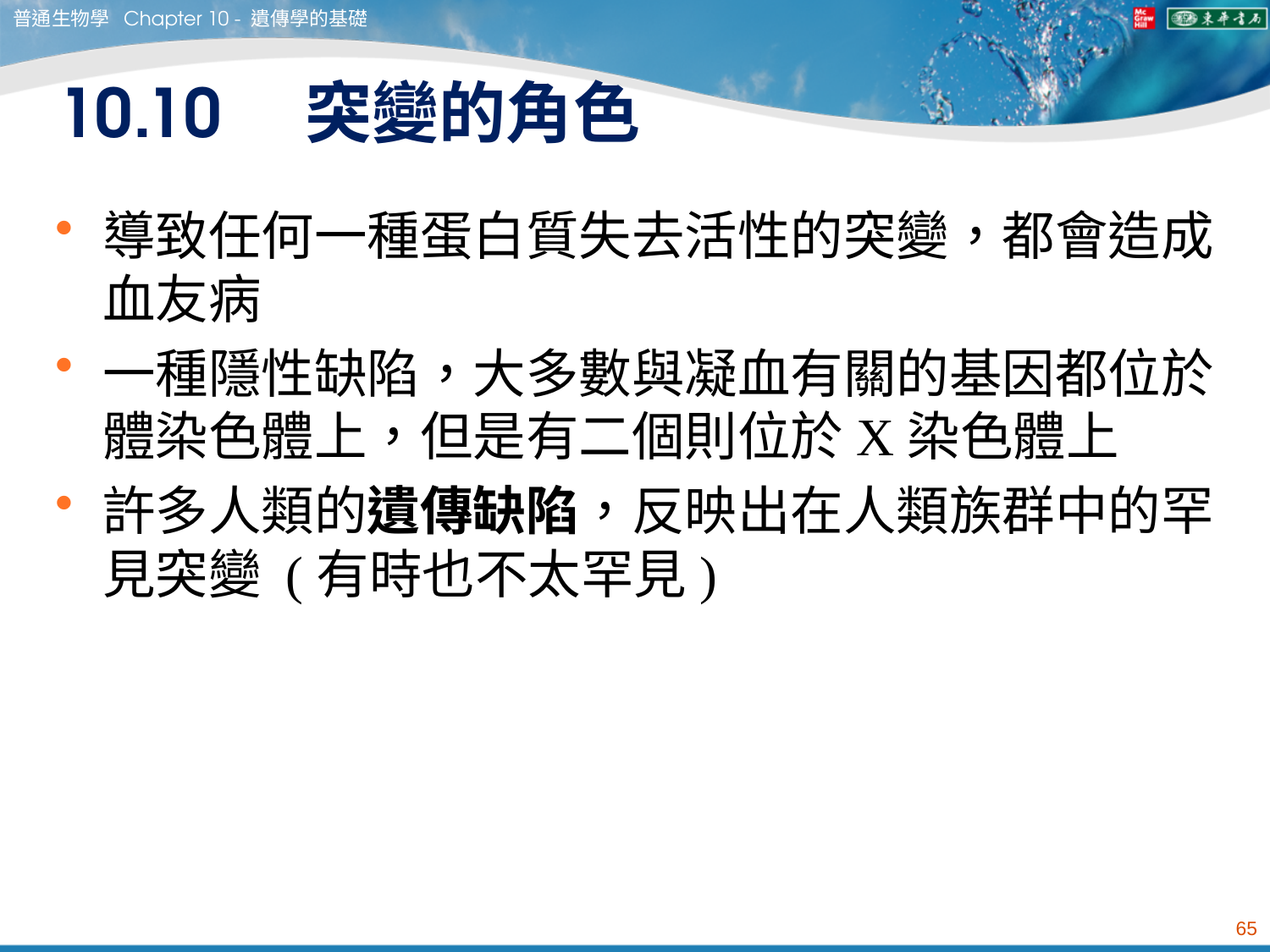

普通生物學  Chapter 10 - 遺傳學的基礎
# 10.10　突變的角色
導致任何一種蛋白質失去活性的突變，都會造成血友病
一種隱性缺陷，大多數與凝血有關的基因都位於體染色體上，但是有二個則位於X染色體上
許多人類的遺傳缺陷，反映出在人類族群中的罕見突變 (有時也不太罕見)
65